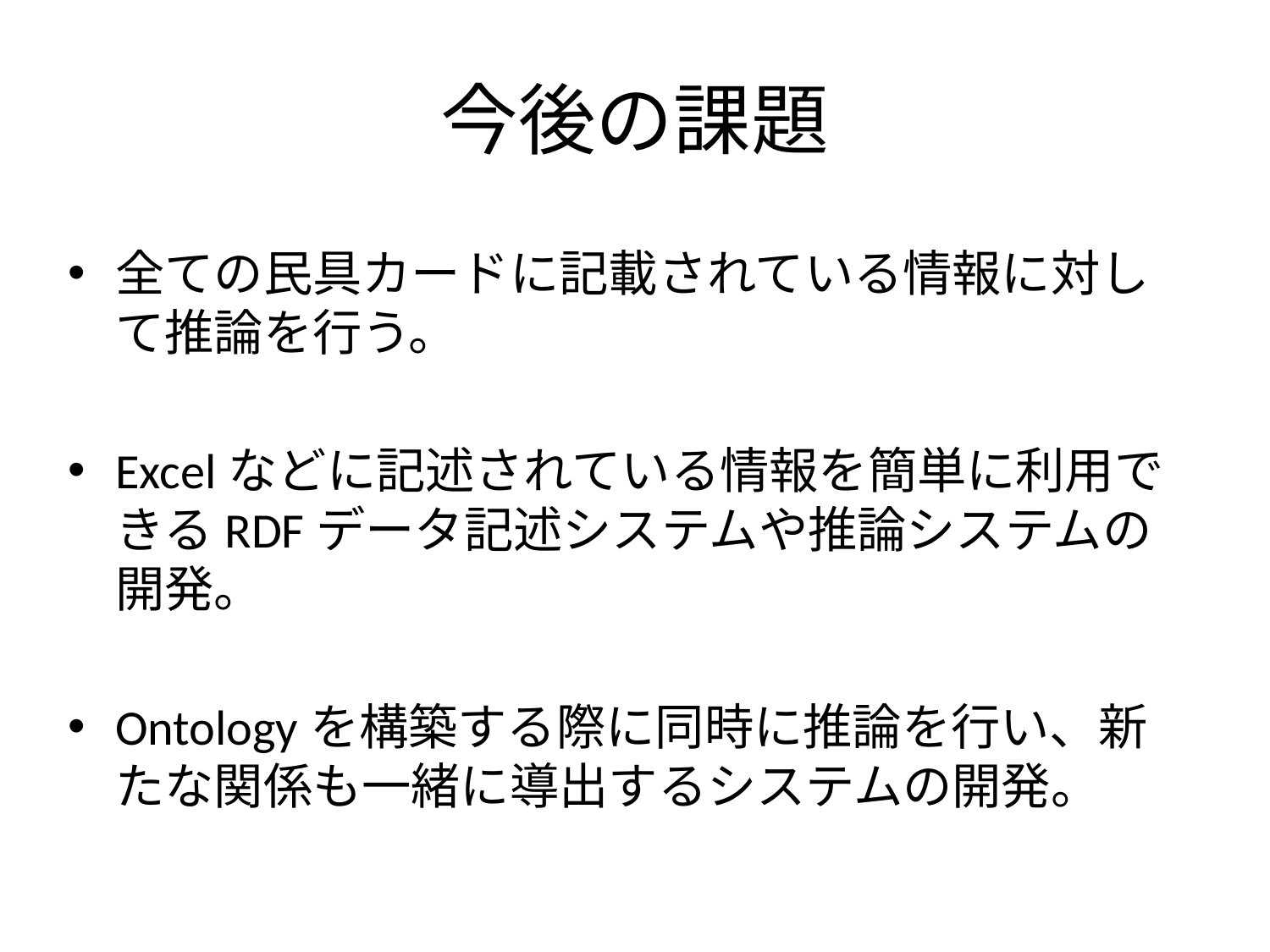

# 今後の課題
全ての民具カードに記載されている情報に対して推論を行う。

Excelなどに記述されている情報を簡単に利用できるRDFデータ記述システムや推論システムの開発。

Ontologyを構築する際に同時に推論を行い、新たな関係も一緒に導出するシステムの開発。